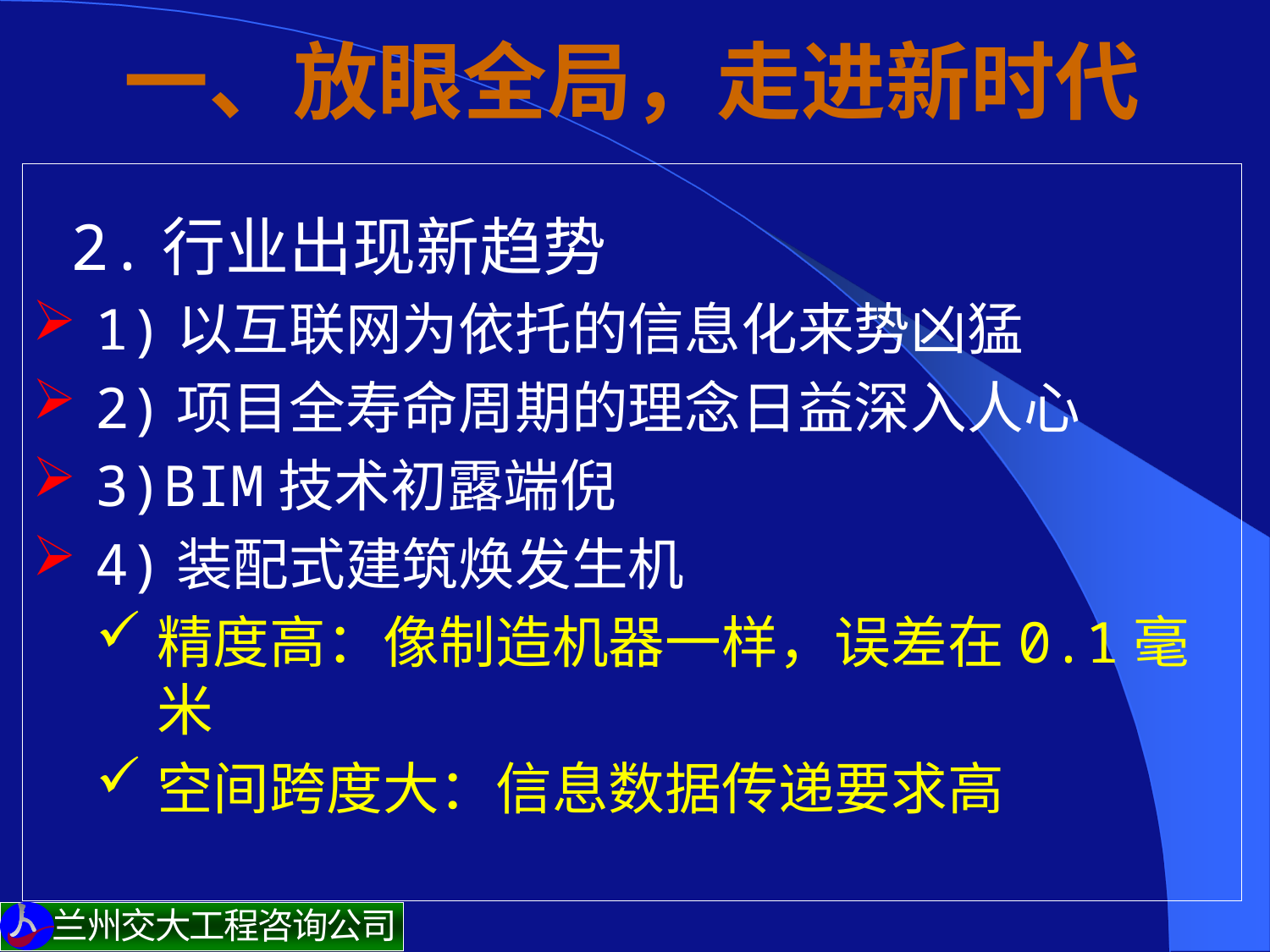

# 一、放眼全局，走进新时代
 2.行业出现新趋势
1)以互联网为依托的信息化来势凶猛
2)项目全寿命周期的理念日益深入人心
3)BIM技术初露端倪
4)装配式建筑焕发生机
精度高：像制造机器一样，误差在0.1毫米
空间跨度大：信息数据传递要求高